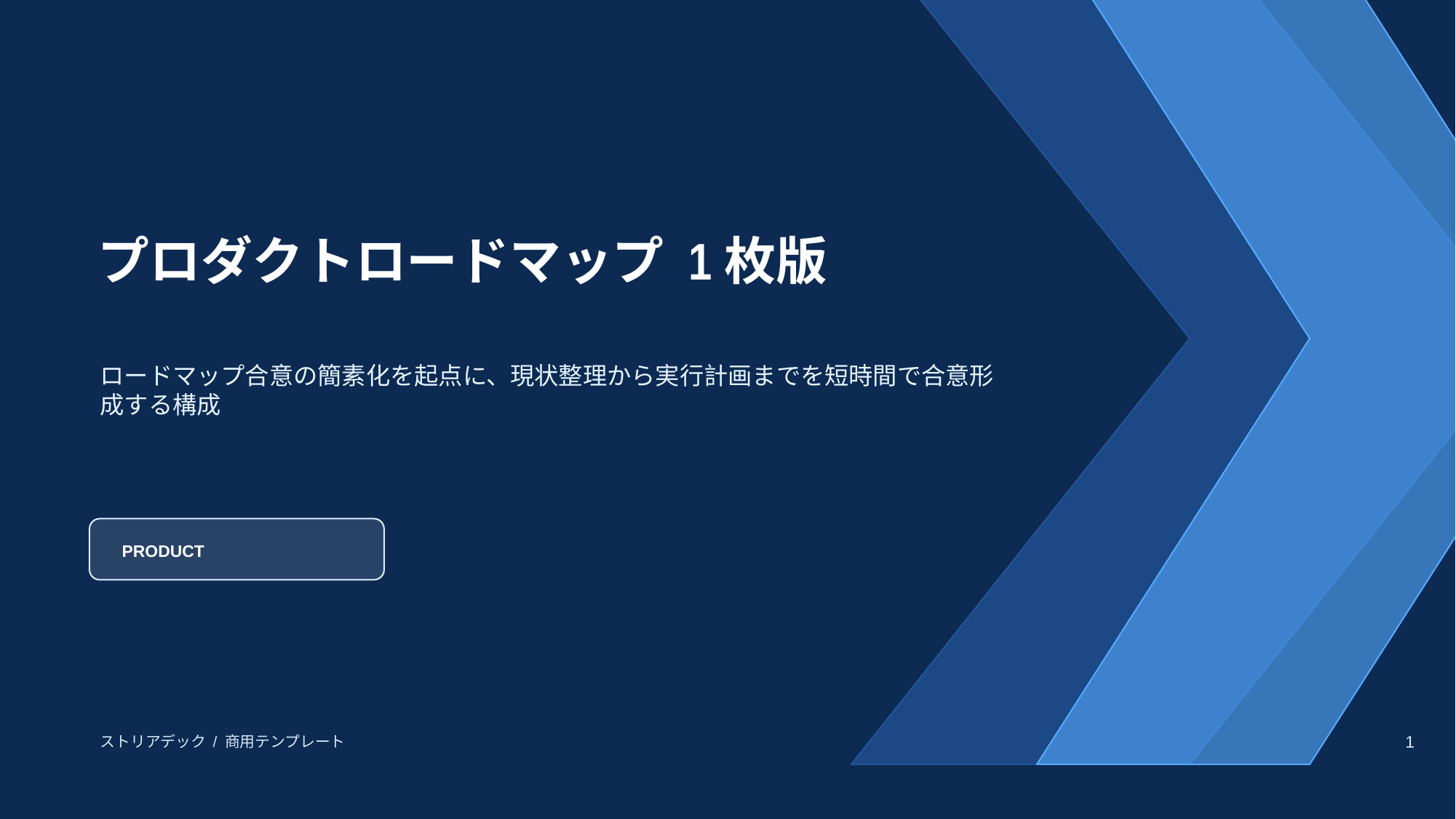

プロダクトロードマップ 1枚版
ロードマップ合意の簡素化を起点に、現状整理から実行計画までを短時間で合意形成する構成

PRODUCT
ストリアデック / 商用テンプレート
1